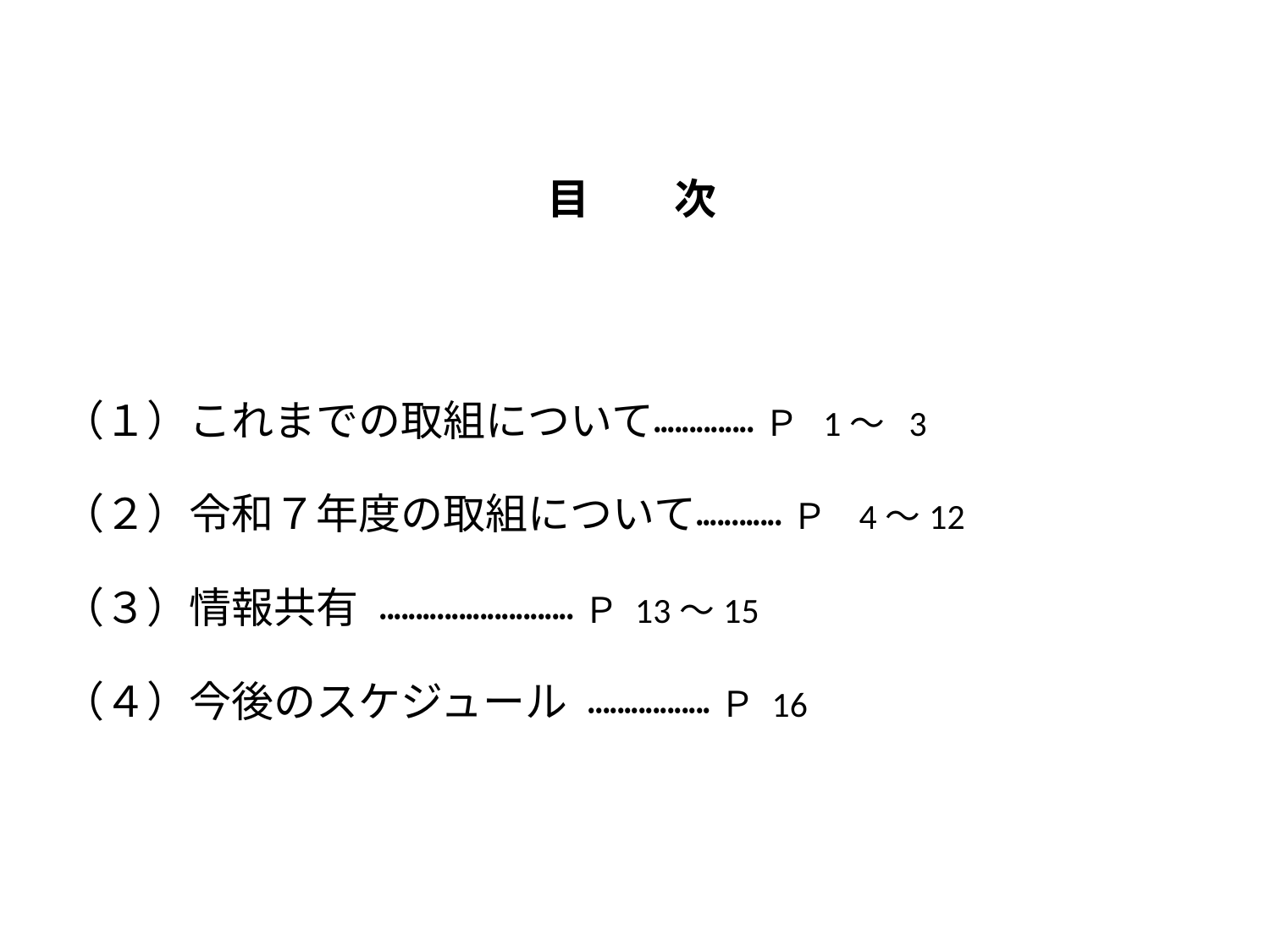

目　　次

（１）これまでの取組について・・・・・・・・・・・・・・  Ｐ  1～  3
（２）令和７年度の取組について・・・・・・・・・・・・  Ｐ   4～12
（３）情報共有　・・・・・・・・・・・・・・・・・・・・・・・・・・・  Ｐ 13～15
（４）今後のスケジュール　・・・・・・・・・・・・・・・・・  Ｐ 16